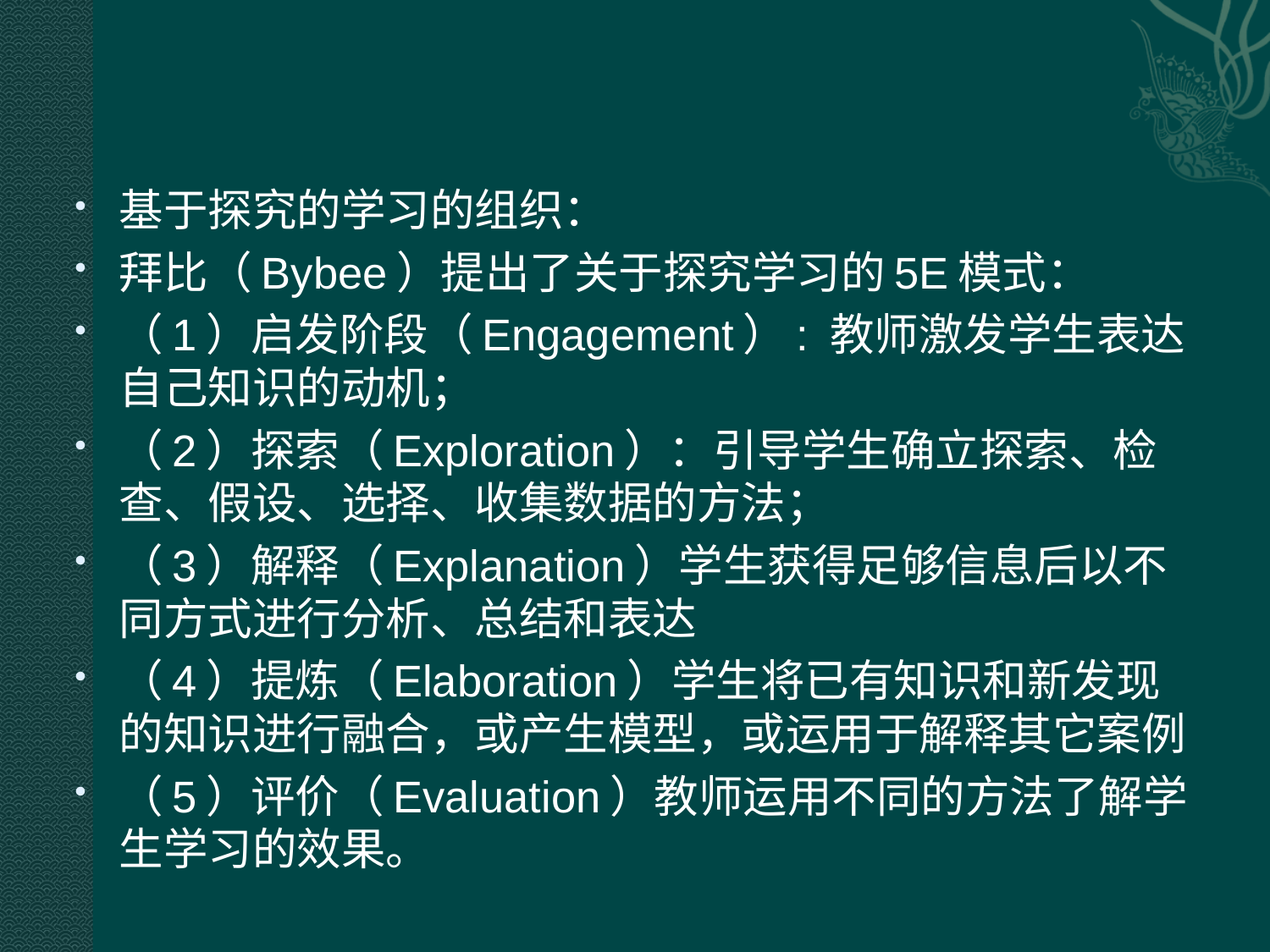

#
基于探究的学习的组织：
拜比（Bybee）提出了关于探究学习的5E模式：
（1）启发阶段（Engagement）: 教师激发学生表达自己知识的动机；
（2）探索（Exploration）：引导学生确立探索、检查、假设、选择、收集数据的方法；
（3）解释（Explanation）学生获得足够信息后以不同方式进行分析、总结和表达
（4）提炼（Elaboration）学生将已有知识和新发现的知识进行融合，或产生模型，或运用于解释其它案例
（5）评价（Evaluation）教师运用不同的方法了解学生学习的效果。